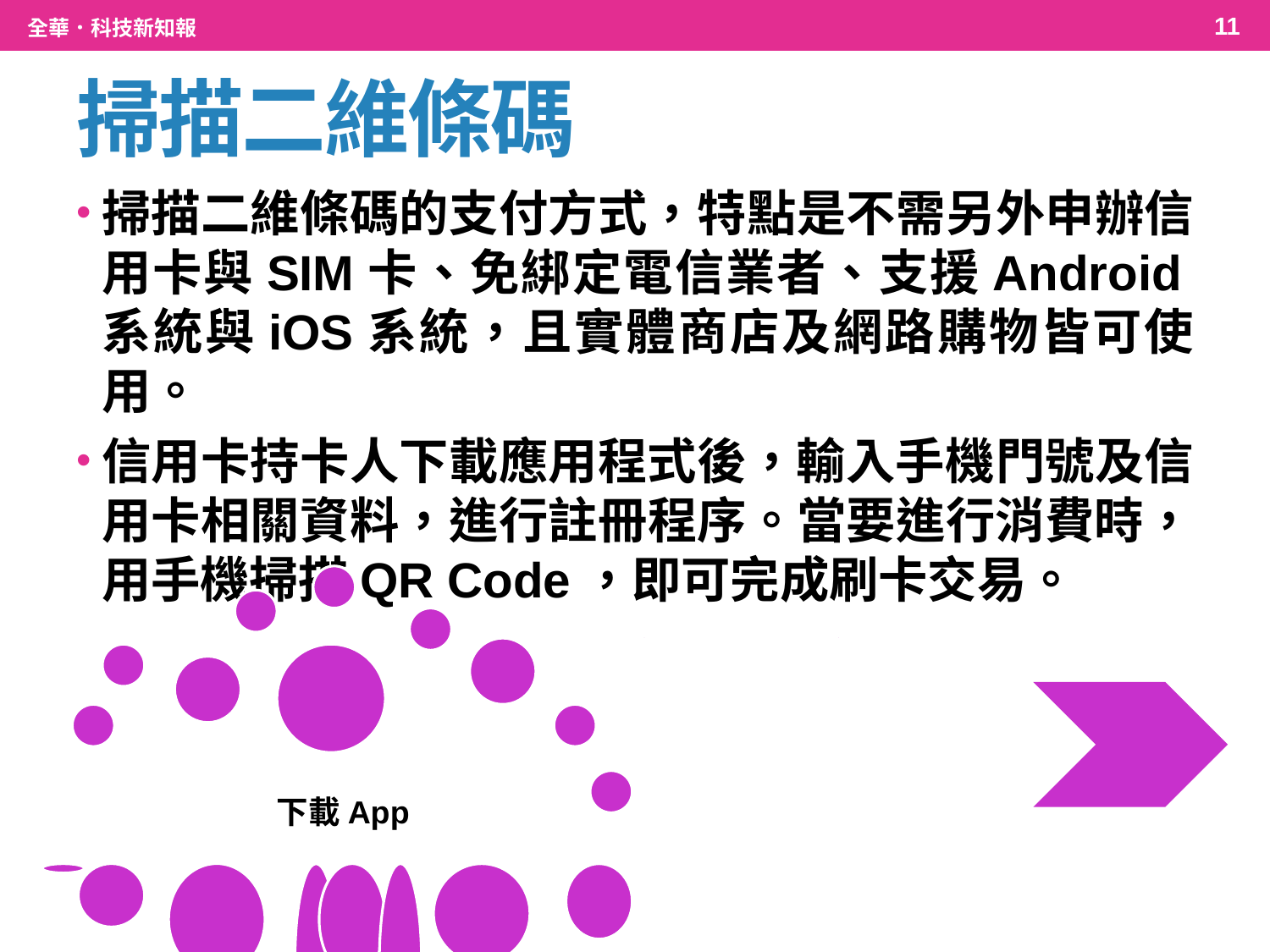

11
全華．科技新知報
# 掃描二維條碼
掃描二維條碼的支付方式，特點是不需另外申辦信用卡與SIM卡、免綁定電信業者、支援Android系統與iOS系統，且實體商店及網路購物皆可使用。
信用卡持卡人下載應用程式後，輸入手機門號及信用卡相關資料，進行註冊程序。當要進行消費時，用手機掃描QR Code，即可完成刷卡交易。
下載App